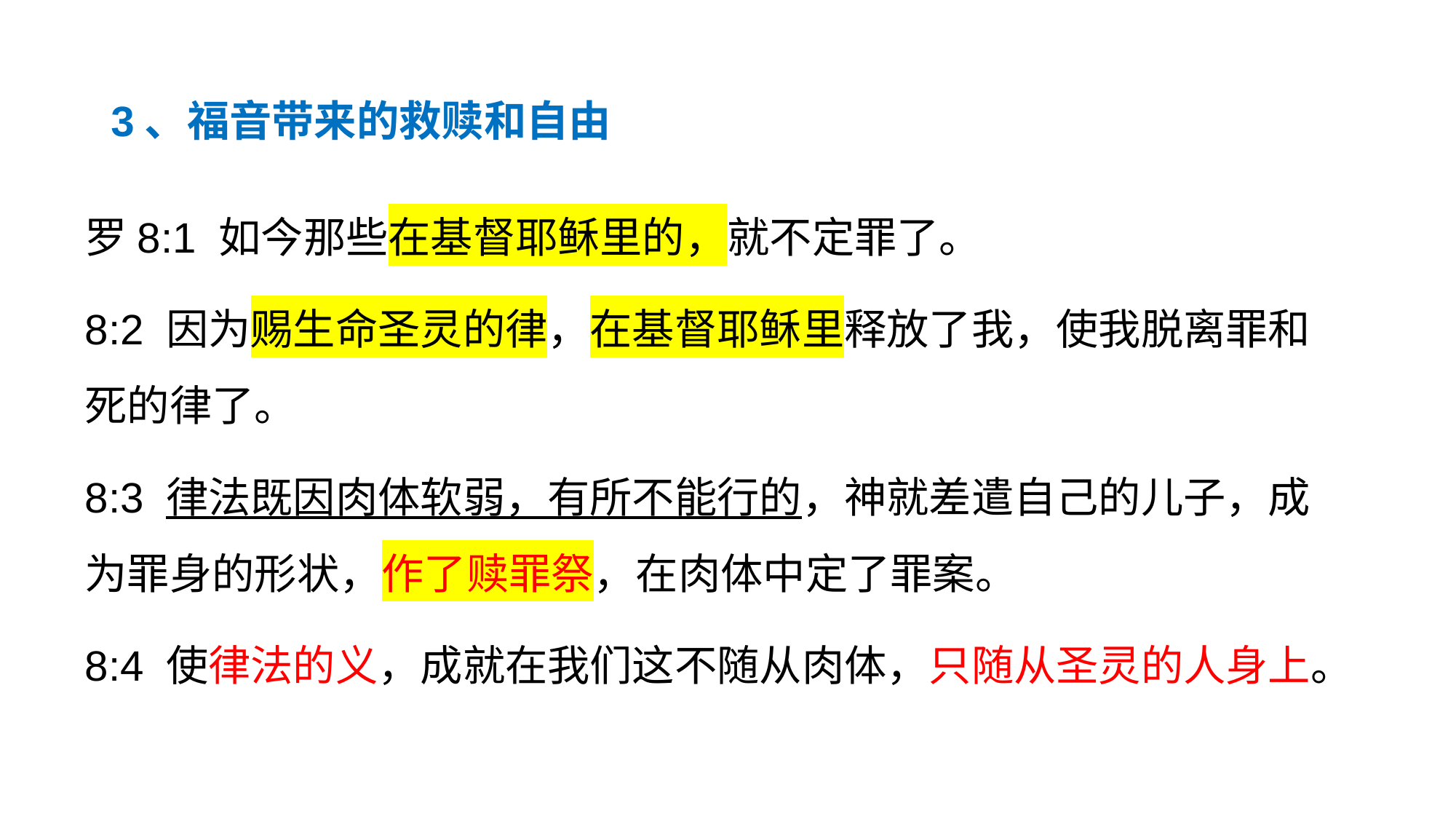

# 3、福音带来的救赎和自由
罗8:1 如今那些在基督耶稣里的，就不定罪了。
8:2 因为赐生命圣灵的律，在基督耶稣里释放了我，使我脱离罪和死的律了。
8:3 律法既因肉体软弱，有所不能行的，神就差遣自己的儿子，成为罪身的形状，作了赎罪祭，在肉体中定了罪案。
8:4 使律法的义，成就在我们这不随从肉体，只随从圣灵的人身上。